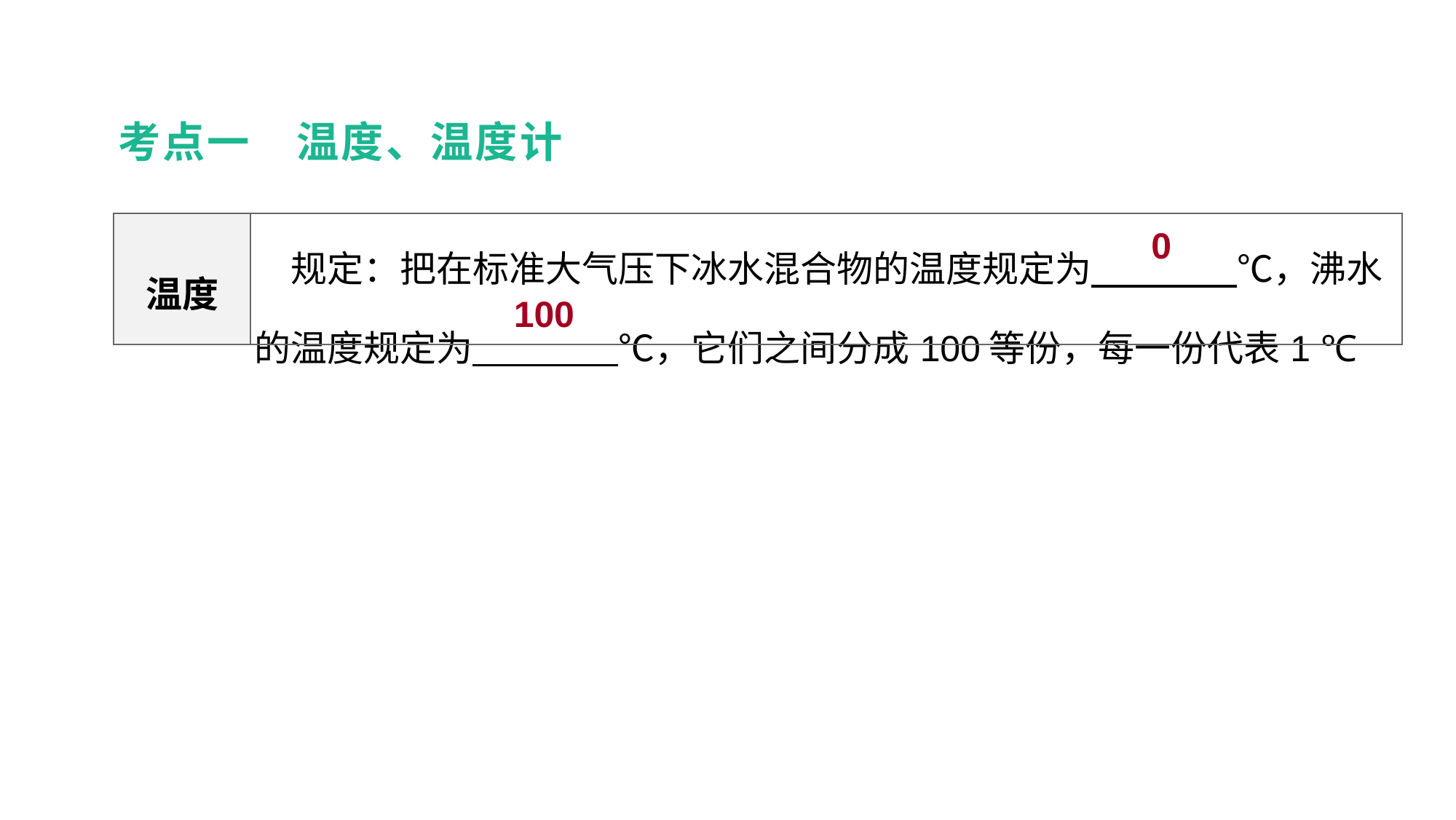

考点一　温度、温度计
0
| 温度 | 规定：把在标准大气压下冰水混合物的温度规定为　　　　℃，沸水的温度规定为　　　　℃，它们之间分成100等份，每一份代表1 ℃ |
| --- | --- |
教材梳理 夯实基础
100